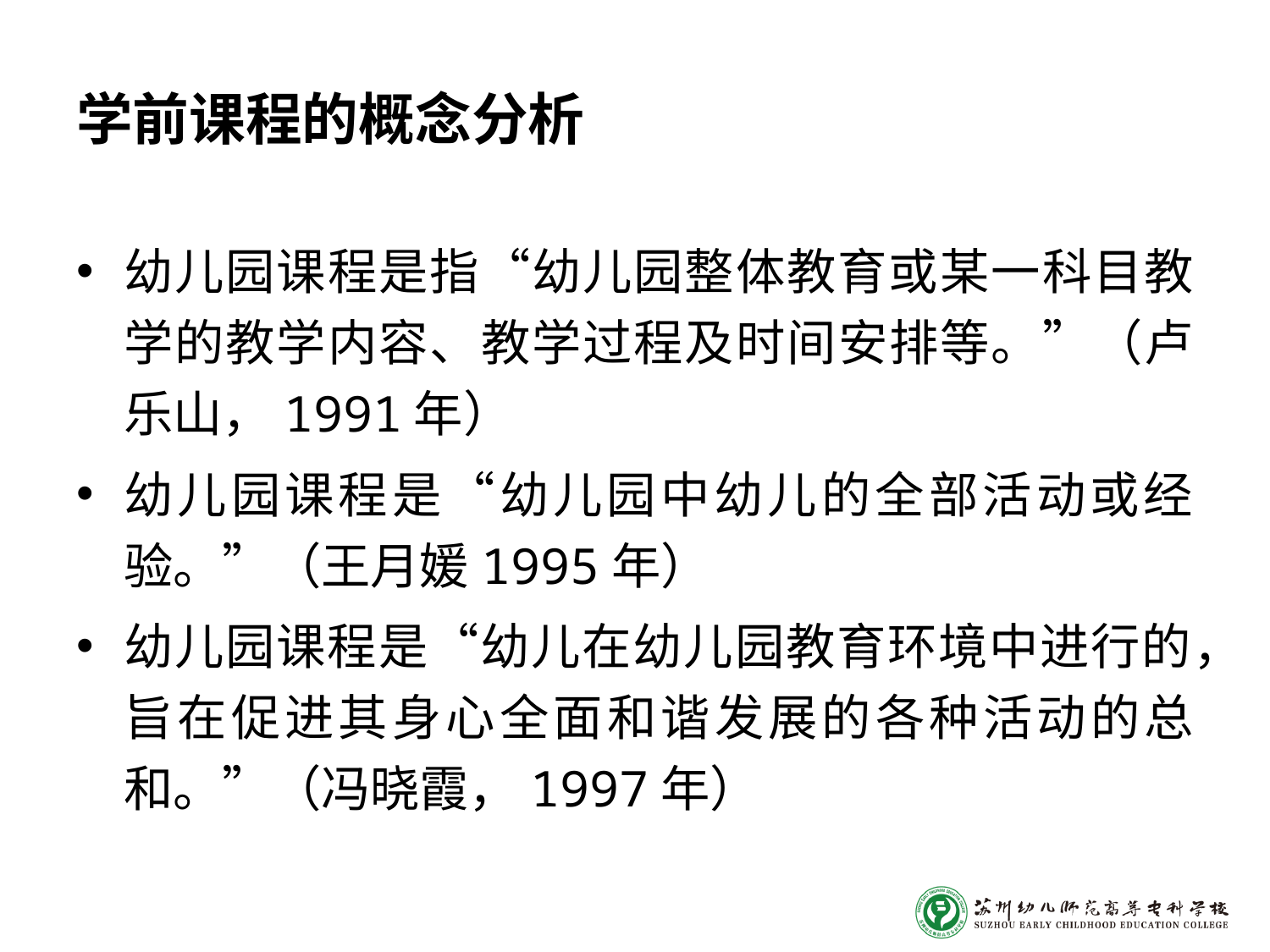

学前课程的概念分析
幼儿园课程是指“幼儿园整体教育或某一科目教学的教学内容、教学过程及时间安排等。”（卢乐山，1991年）
幼儿园课程是“幼儿园中幼儿的全部活动或经验。”（王月媛1995年）
幼儿园课程是“幼儿在幼儿园教育环境中进行的，旨在促进其身心全面和谐发展的各种活动的总和。”（冯晓霞，1997年）